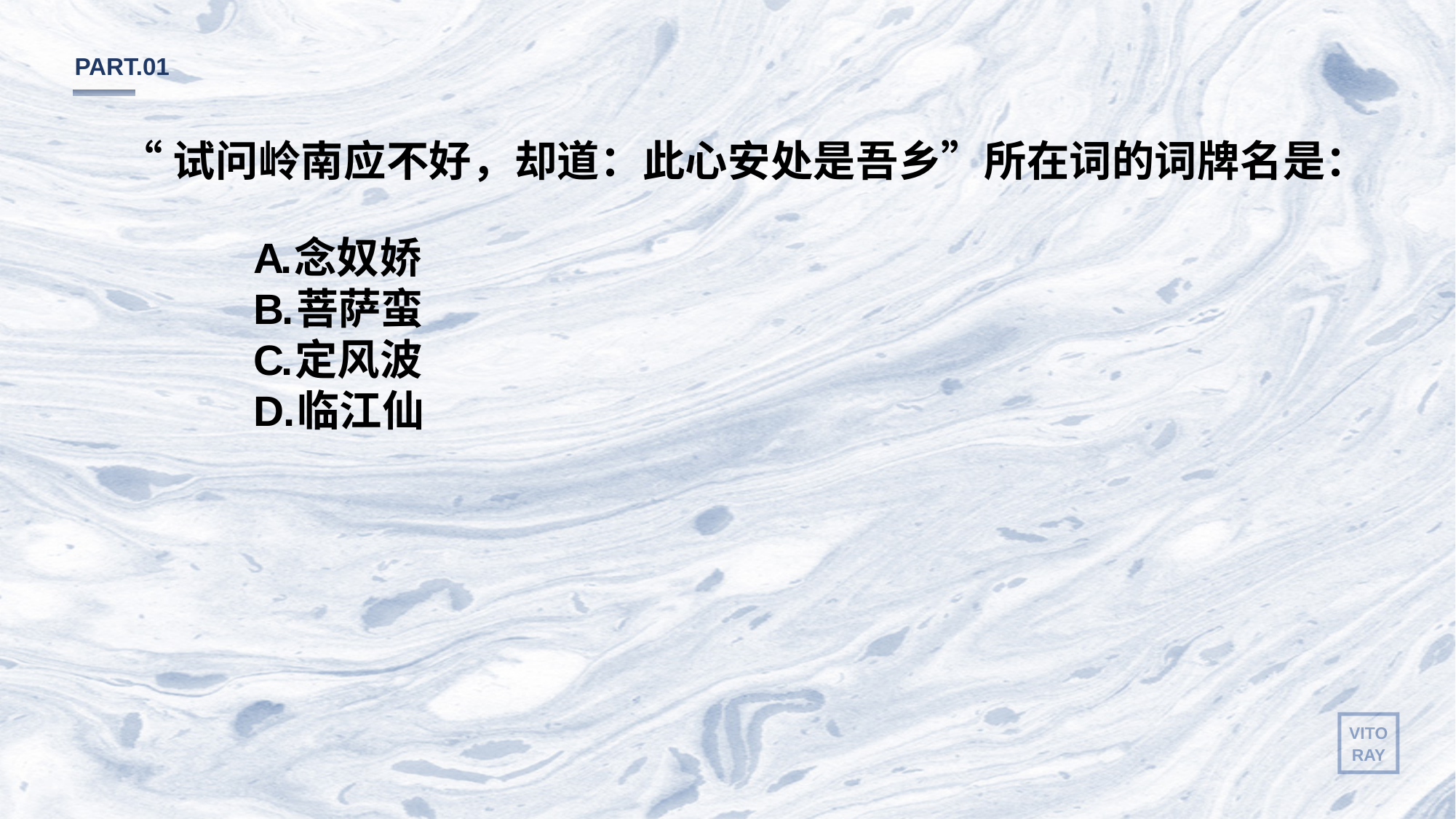

PART.01

	“试问岭南应不好，却道：此心安处是吾乡”所在词的词牌名是：
念奴娇
菩萨蛮
定风波
临江仙

VITO
RAY